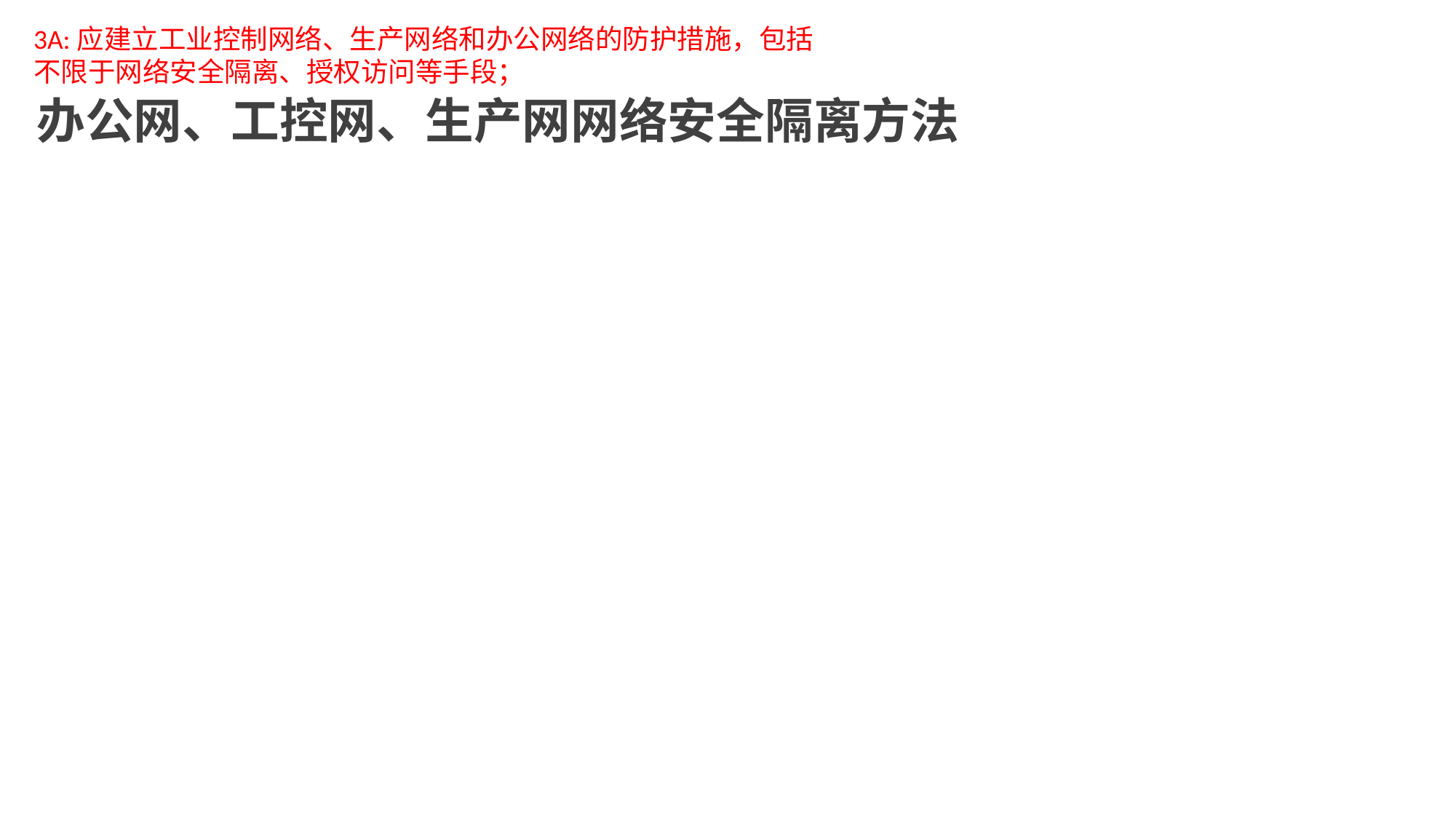

3A:应建立工业控制网络、生产网络和办公网络的防护措施，包括不限于网络安全隔离、授权访问等手段；
# 办公网、工控网、生产网网络安全隔离方法